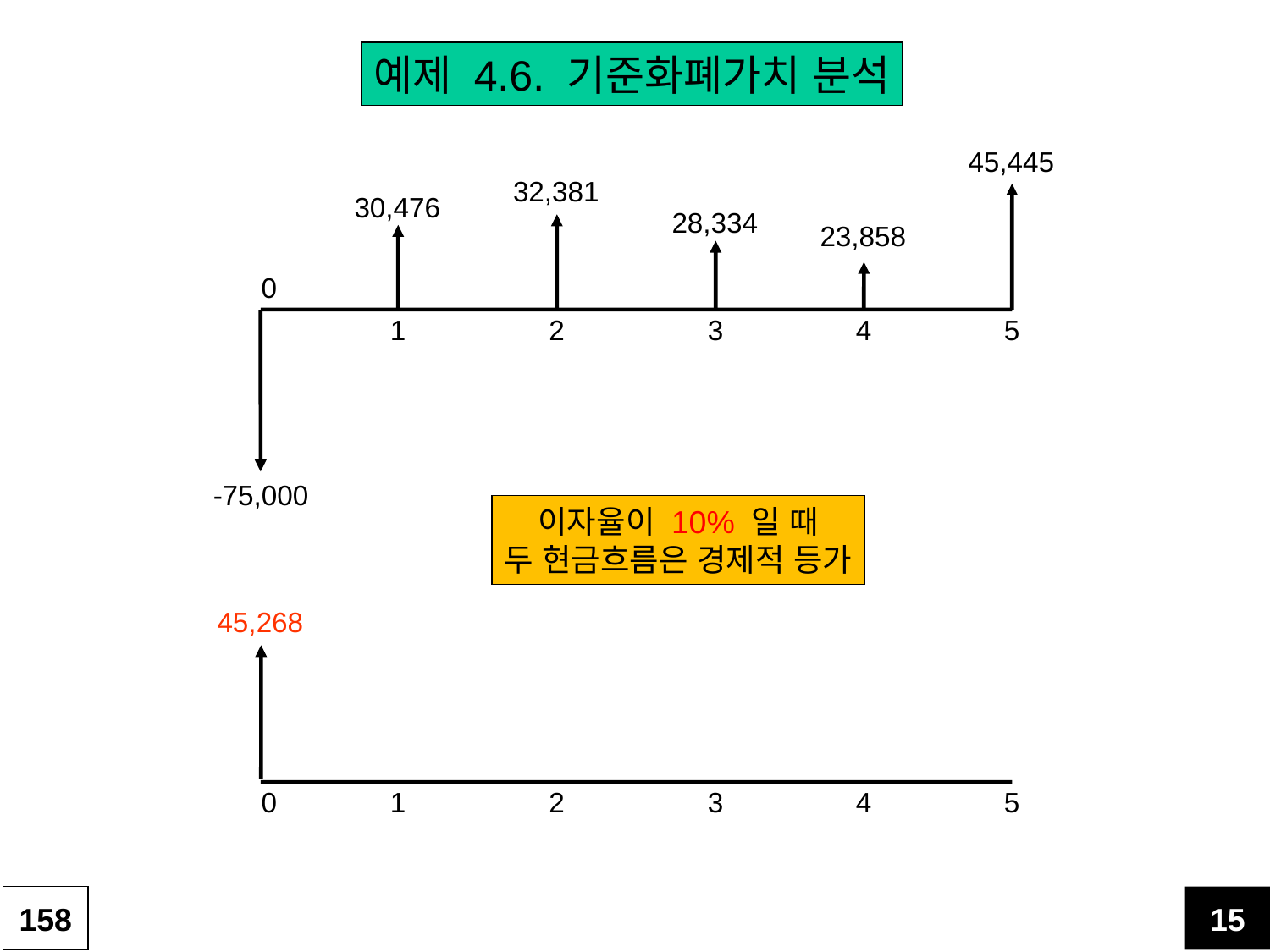

예제 4.6. 기준화폐가치 분석
45,445
32,381
30,476

28,334
23,858

0
1
2
3
4
5

-75,000
이자율이 10% 일 때
두 현금흐름은 경제적 등가
45,268

0
1
2
3
4
5

158
15